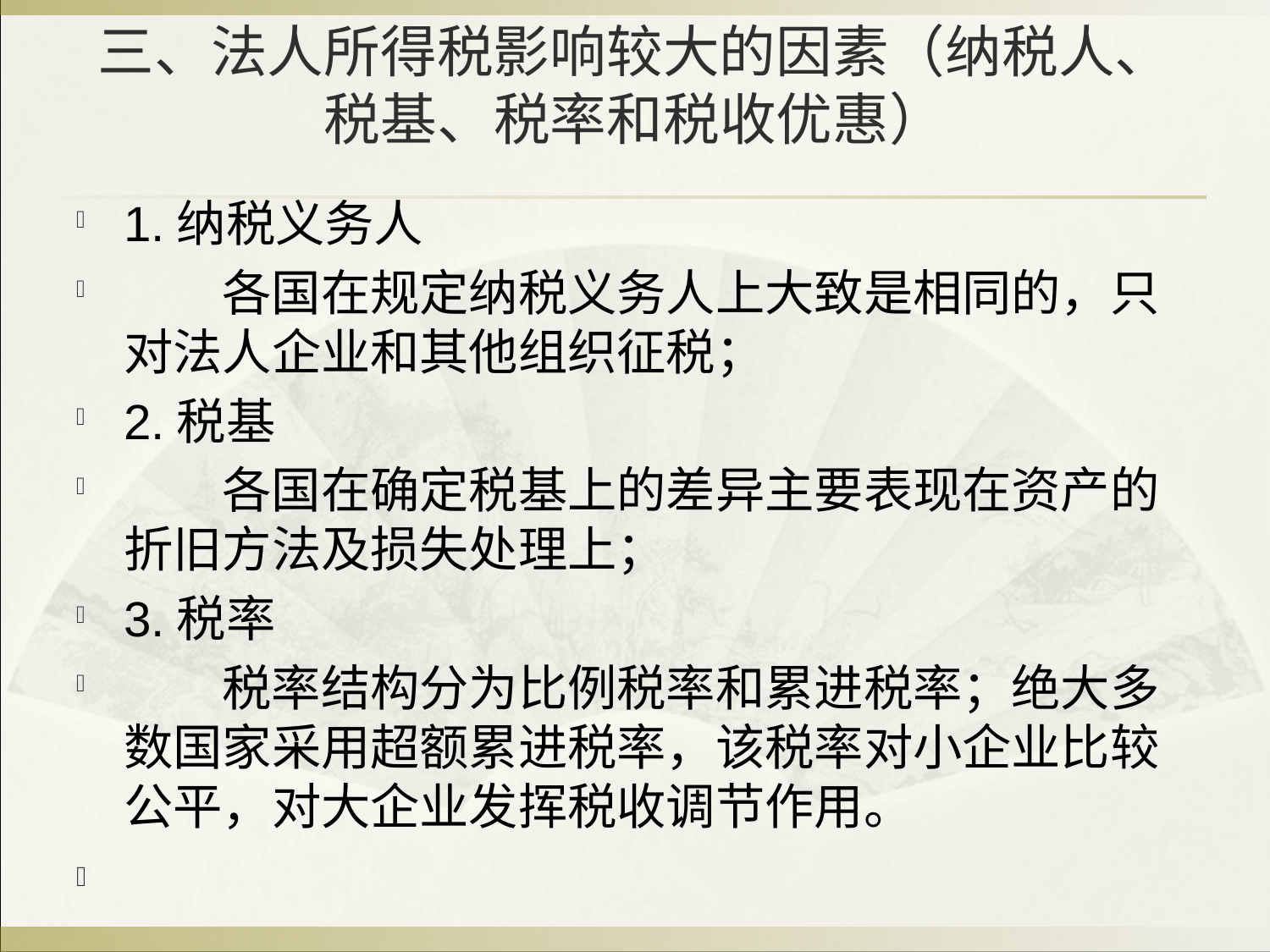

# 三、法人所得税影响较大的因素（纳税人、税基、税率和税收优惠）
1.纳税义务人
　　各国在规定纳税义务人上大致是相同的，只对法人企业和其他组织征税；
2.税基
　　各国在确定税基上的差异主要表现在资产的折旧方法及损失处理上；
3.税率
　　税率结构分为比例税率和累进税率；绝大多数国家采用超额累进税率，该税率对小企业比较公平，对大企业发挥税收调节作用。